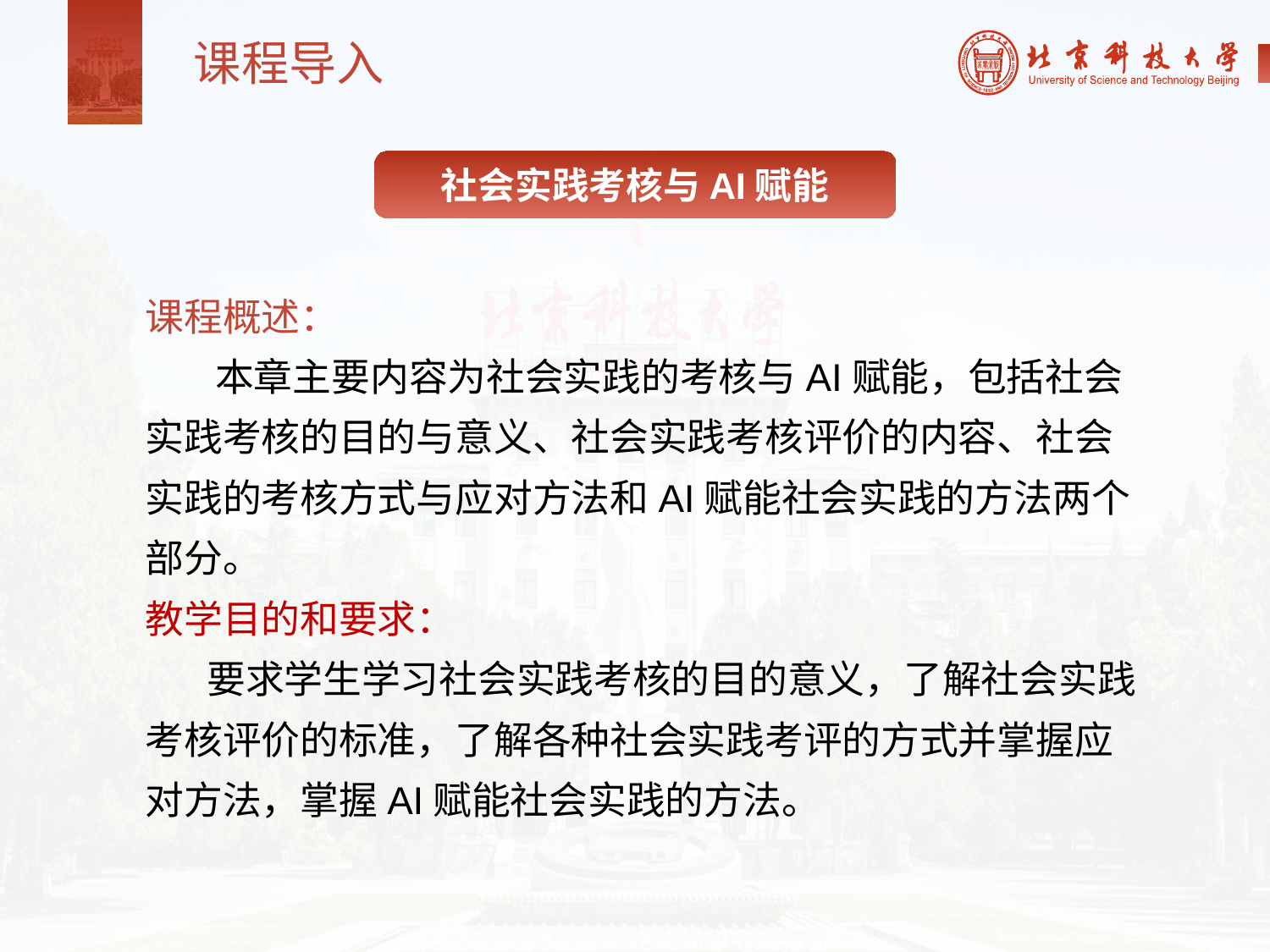

课程导入
社会实践考核与AI赋能
课程概述：
       本章主要内容为社会实践的考核与AI赋能，包括社会实践考核的目的与意义、社会实践考核评价的内容、社会实践的考核方式与应对方法和AI赋能社会实践的方法两个部分。
教学目的和要求：
      要求学生学习社会实践考核的目的意义，了解社会实践考核评价的标准，了解各种社会实践考评的方式并掌握应对方法，掌握AI赋能社会实践的方法。